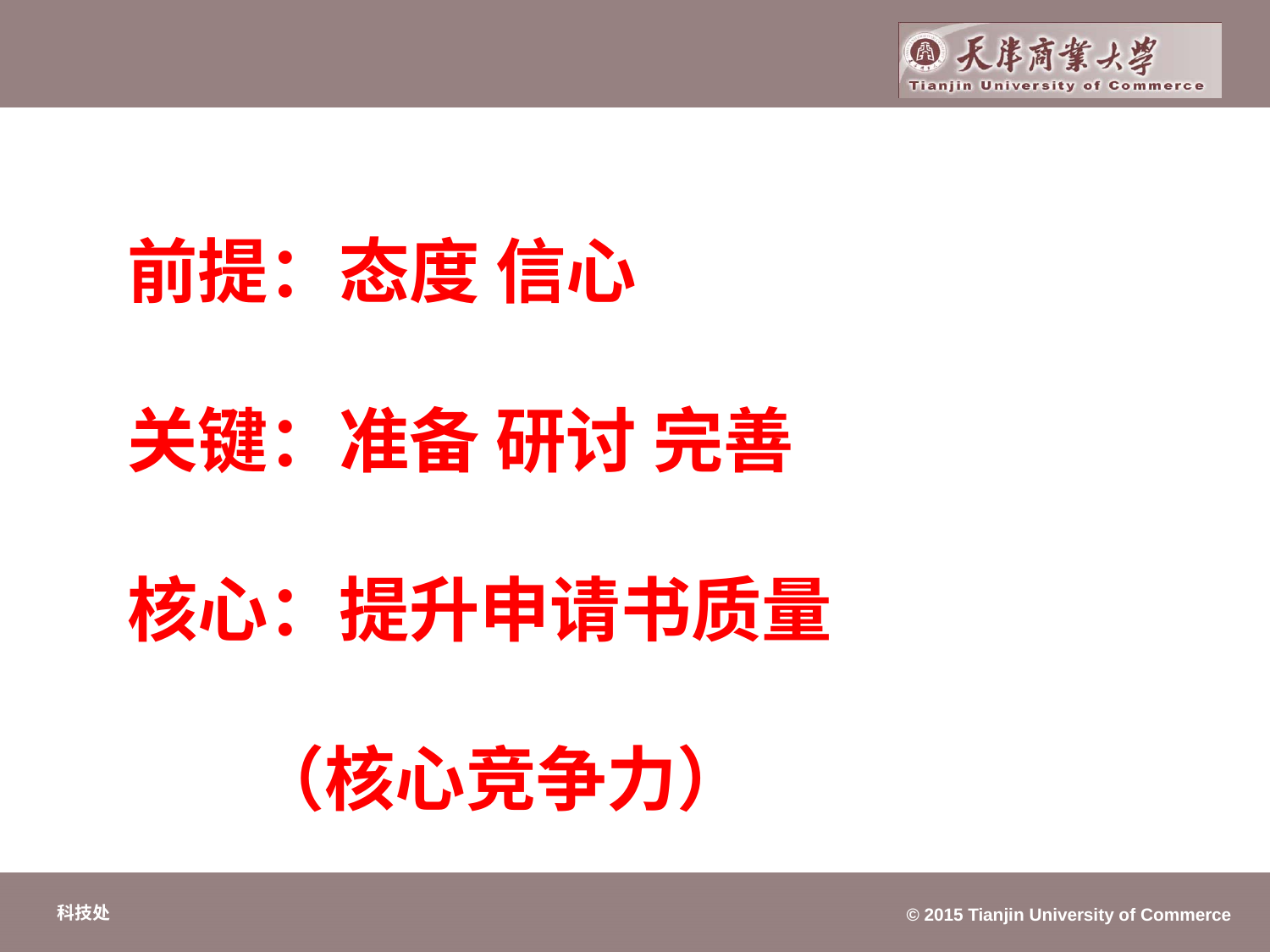

前提：态度 信心
关键：准备 研讨 完善
核心：提升申请书质量
	（核心竞争力）